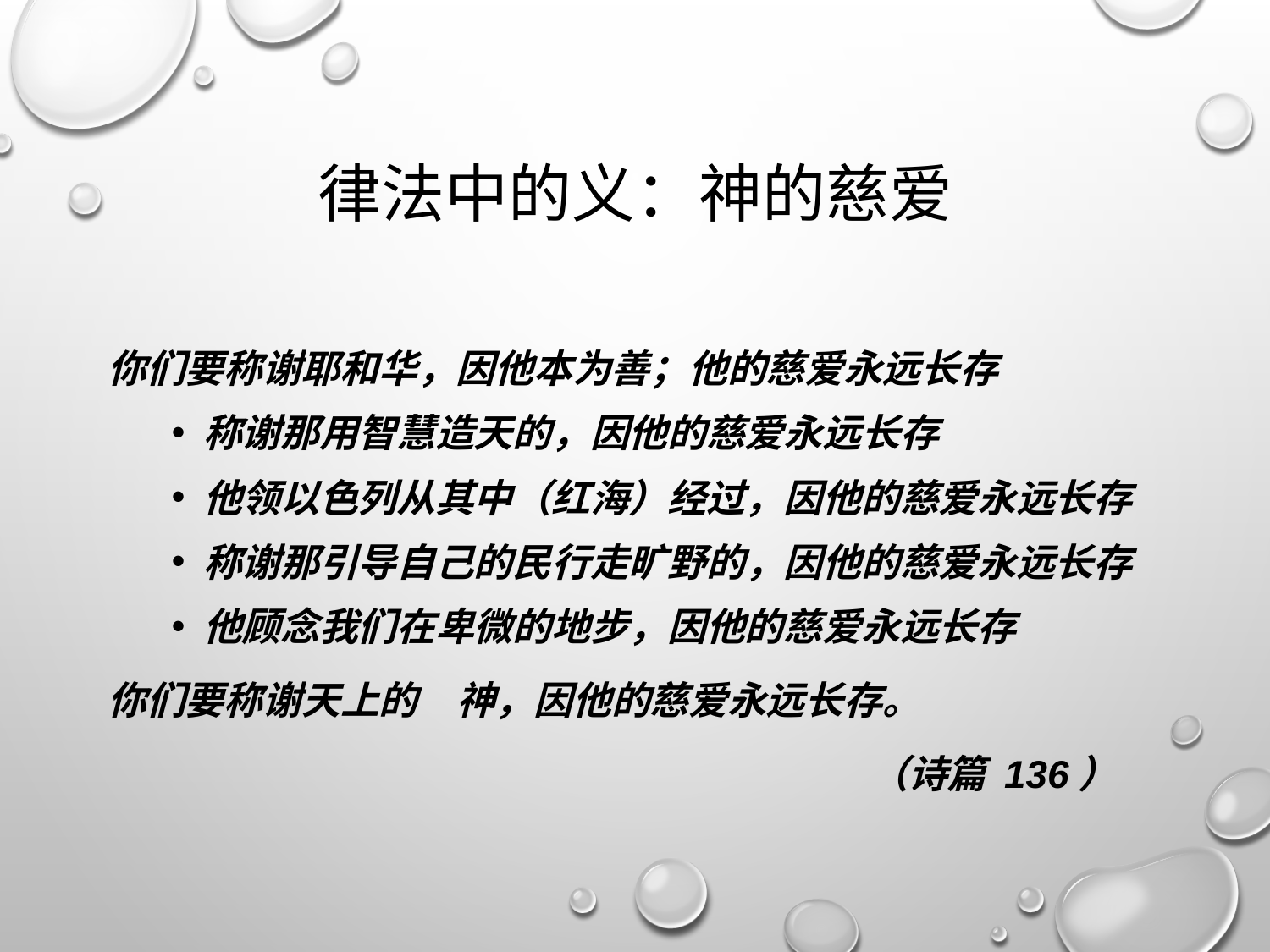

# 律法中的义：神的慈爱
你们要称谢耶和华，因他本为善；他的慈爱永远长存
称谢那用智慧造天的，因他的慈爱永远长存
他领以色列从其中（红海）经过，因他的慈爱永远长存
称谢那引导自己的民行走旷野的，因他的慈爱永远长存
他顾念我们在卑微的地步，因他的慈爱永远长存
你们要称谢天上的　神，因他的慈爱永远长存。
						（诗篇 136）